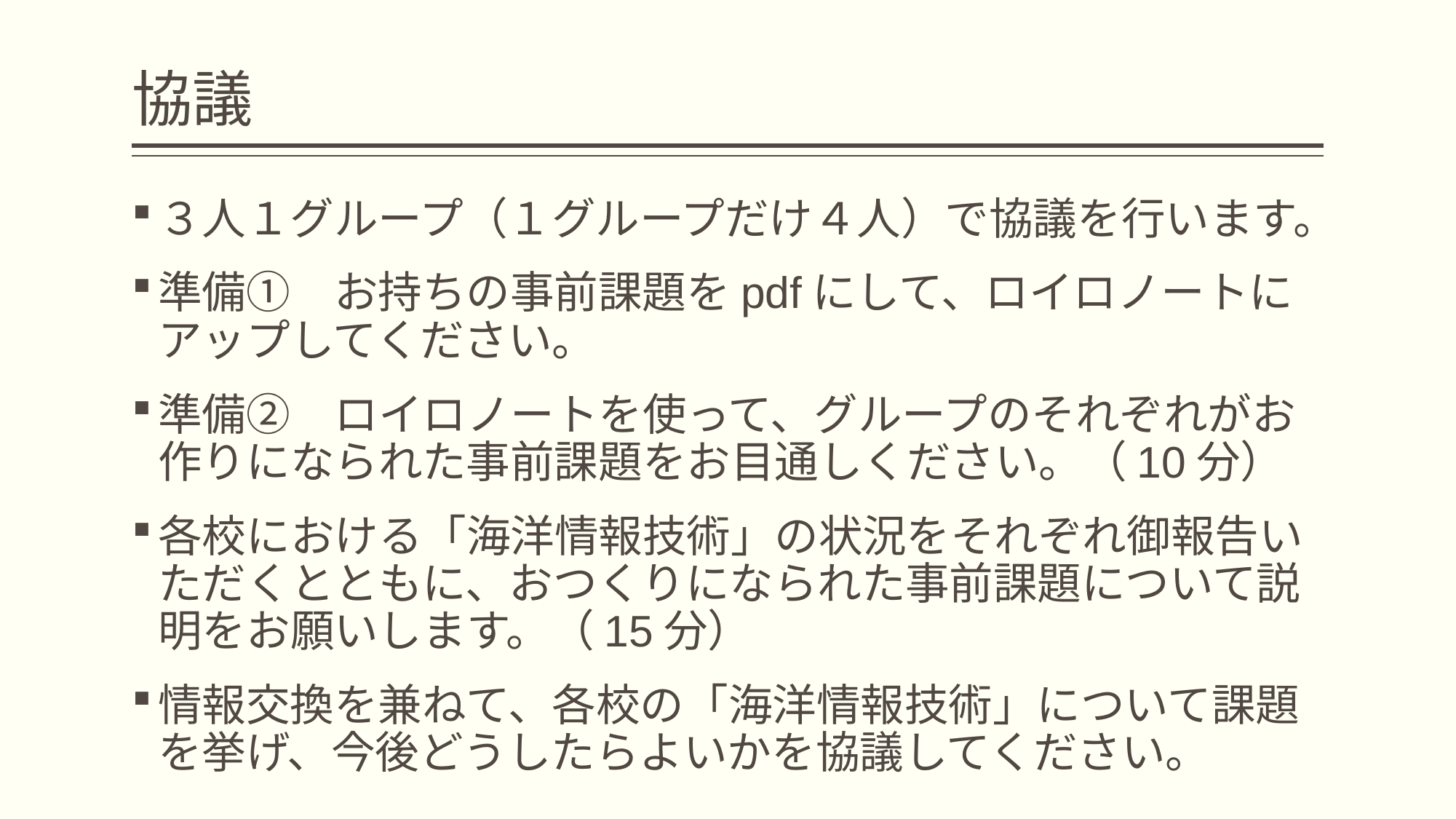

# 協議
３人１グループ（１グループだけ４人）で協議を行います。
準備①　お持ちの事前課題をpdfにして、ロイロノートにアップしてください。
準備②　ロイロノートを使って、グループのそれぞれがお作りになられた事前課題をお目通しください。（10分）
各校における「海洋情報技術」の状況をそれぞれ御報告いただくとともに、おつくりになられた事前課題について説明をお願いします。（15分）
情報交換を兼ねて、各校の「海洋情報技術」について課題を挙げ、今後どうしたらよいかを協議してください。
16